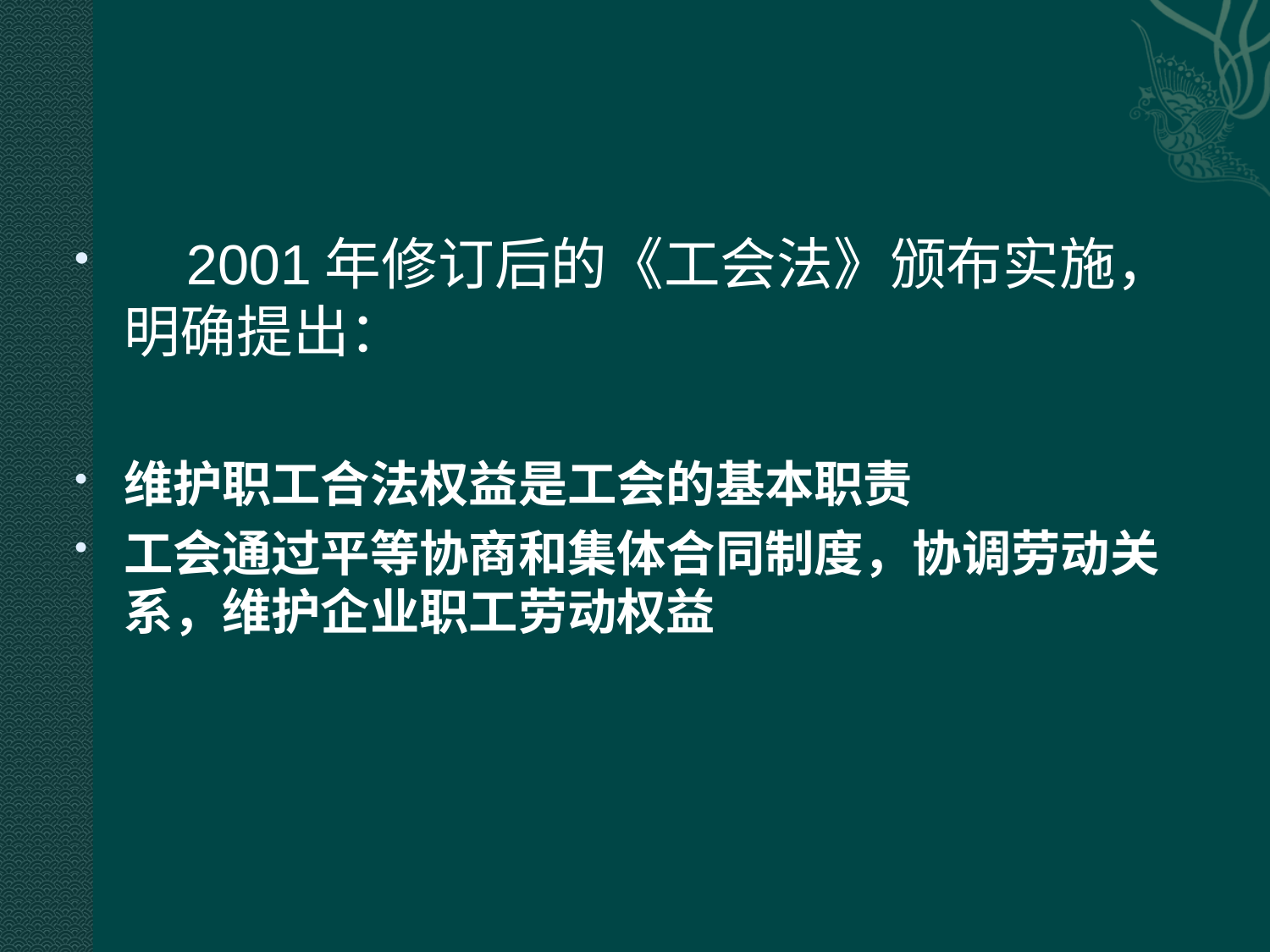

#
    2001年修订后的《工会法》颁布实施，明确提出：

维护职工合法权益是工会的基本职责
工会通过平等协商和集体合同制度，协调劳动关系，维护企业职工劳动权益